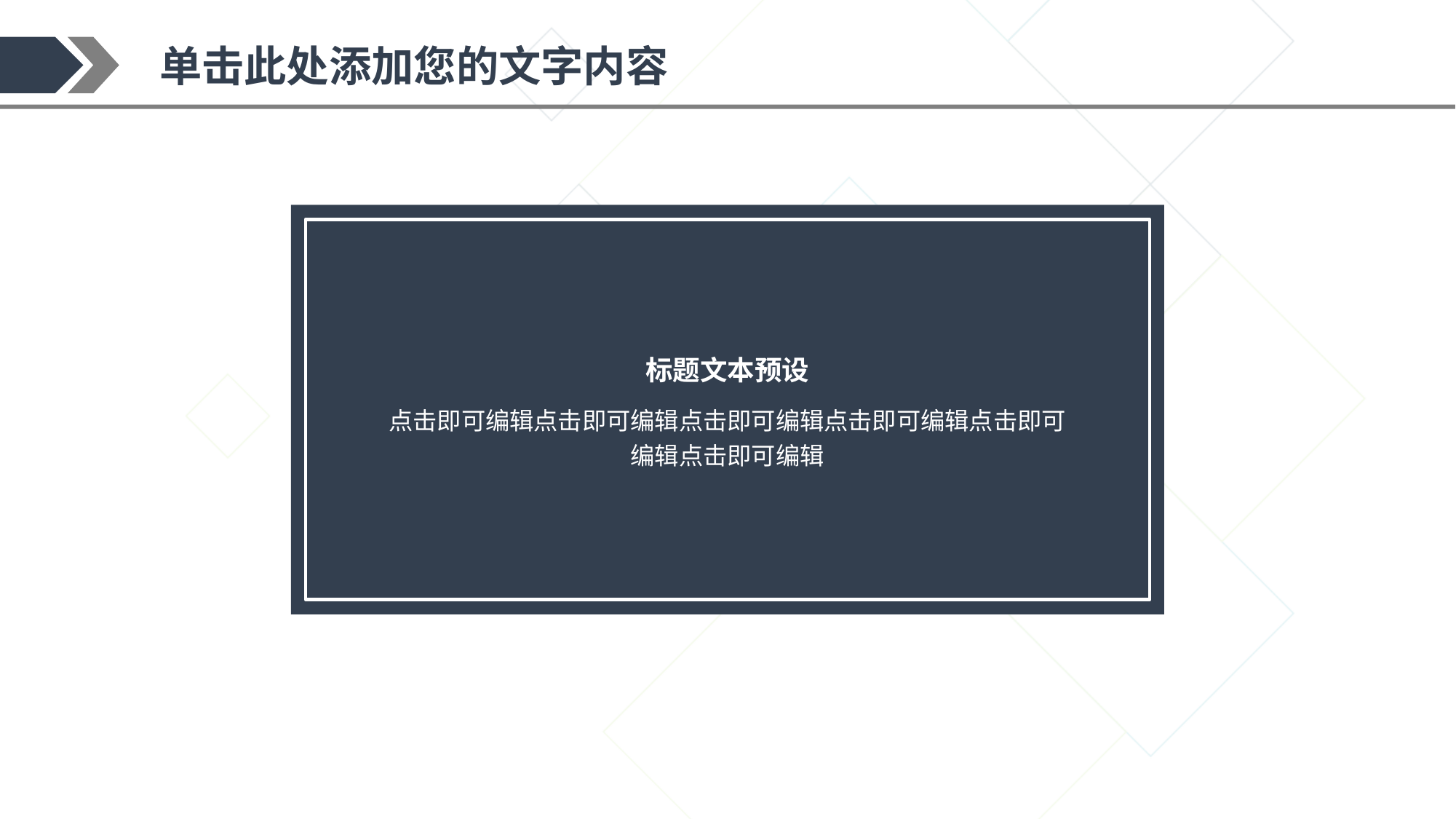

标题文本预设
点击即可编辑点击即可编辑点击即可编辑点击即可编辑点击即可编辑点击即可编辑